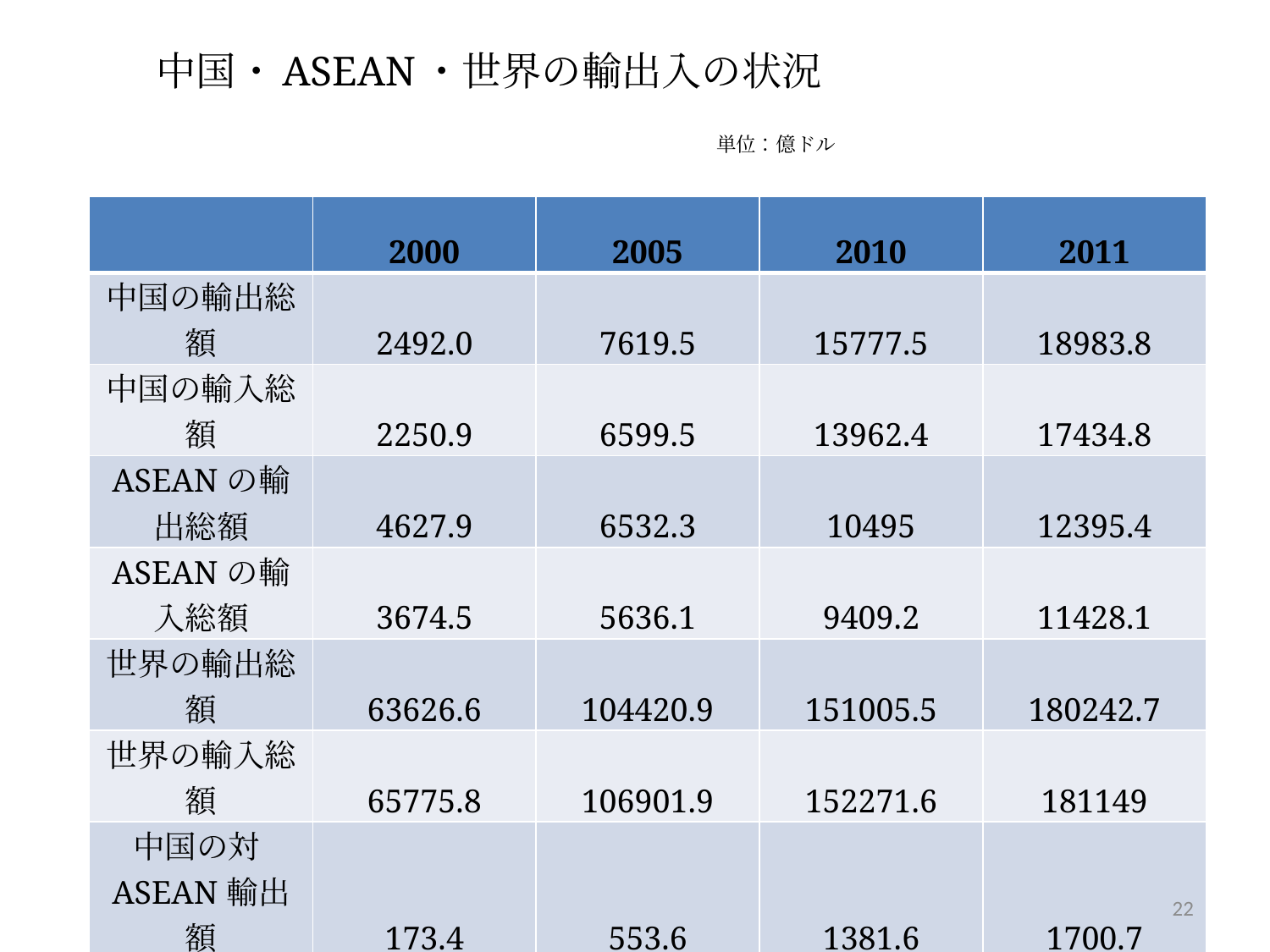

# 中国・ASEAN・世界の輸出入の状況　　　　　　　　　　　　　　　　　　　　　　　　　　　　　　　　 　　　　　　　　　　　　　　　　　　　　　　　　単位：億ドル
|  | 2000 | 2005 | 2010 | 2011 |
| --- | --- | --- | --- | --- |
| 中国の輸出総額 | 2492.0 | 7619.5 | 15777.5 | 18983.8 |
| 中国の輸入総額 | 2250.9 | 6599.5 | 13962.4 | 17434.8 |
| ASEANの輸出総額 | 4627.9 | 6532.3 | 10495 | 12395.4 |
| ASEANの輸入総額 | 3674.5 | 5636.1 | 9409.2 | 11428.1 |
| 世界の輸出総額 | 63626.6 | 104420.9 | 151005.5 | 180242.7 |
| 世界の輸入総額 | 65775.8 | 106901.9 | 152271.6 | 181149 |
| 中国の対ASEAN輸出額 | 173.4 | 553.6 | 1381.6 | 1700.7 |
| 中国ASEANからの輸入額 | 221.8 | 750.0 | 1547.0 | 1930.2 |

22